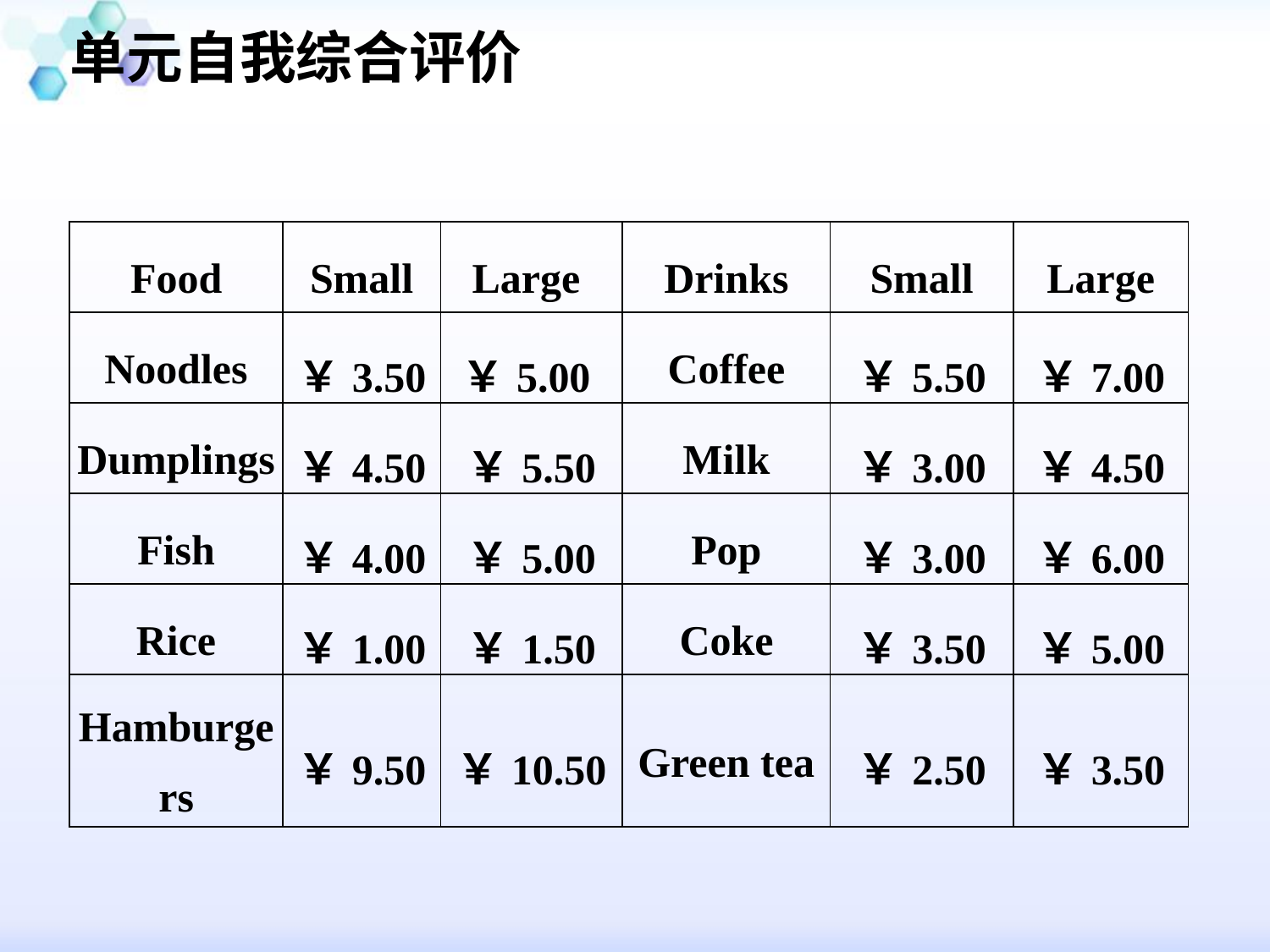

单元自我综合评价
#
| Food | Small | Large | Drinks | Small | Large |
| --- | --- | --- | --- | --- | --- |
| Noodles | ￥3.50 | ￥5.00 | Coffee | ￥5.50 | ￥7.00 |
| Dumplings | ￥4.50 | ￥5.50 | Milk | ￥3.00 | ￥4.50 |
| Fish | ￥4.00 | ￥5.00 | Pop | ￥3.00 | ￥6.00 |
| Rice | ￥1.00 | ￥1.50 | Coke | ￥3.50 | ￥5.00 |
| Hamburgers | ￥9.50 | ￥10.50 | Green tea | ￥2.50 | ￥3.50 |